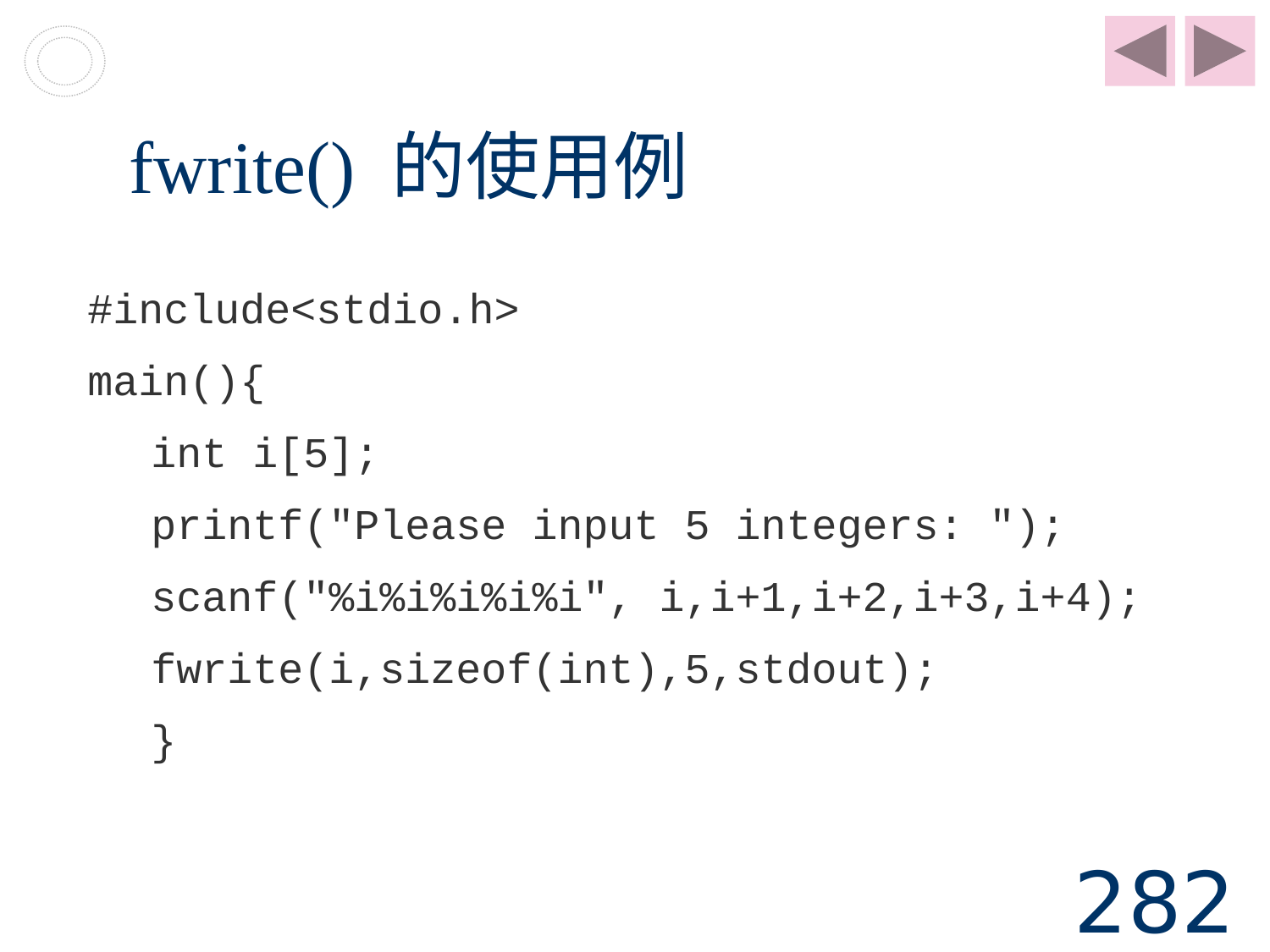

# fwrite() 的使用例
#include<stdio.h>
main(){
int i[5];
printf("Please input 5 integers: ");
scanf("%i%i%i%i%i", i,i+1,i+2,i+3,i+4);
fwrite(i,sizeof(int),5,stdout);
}
282